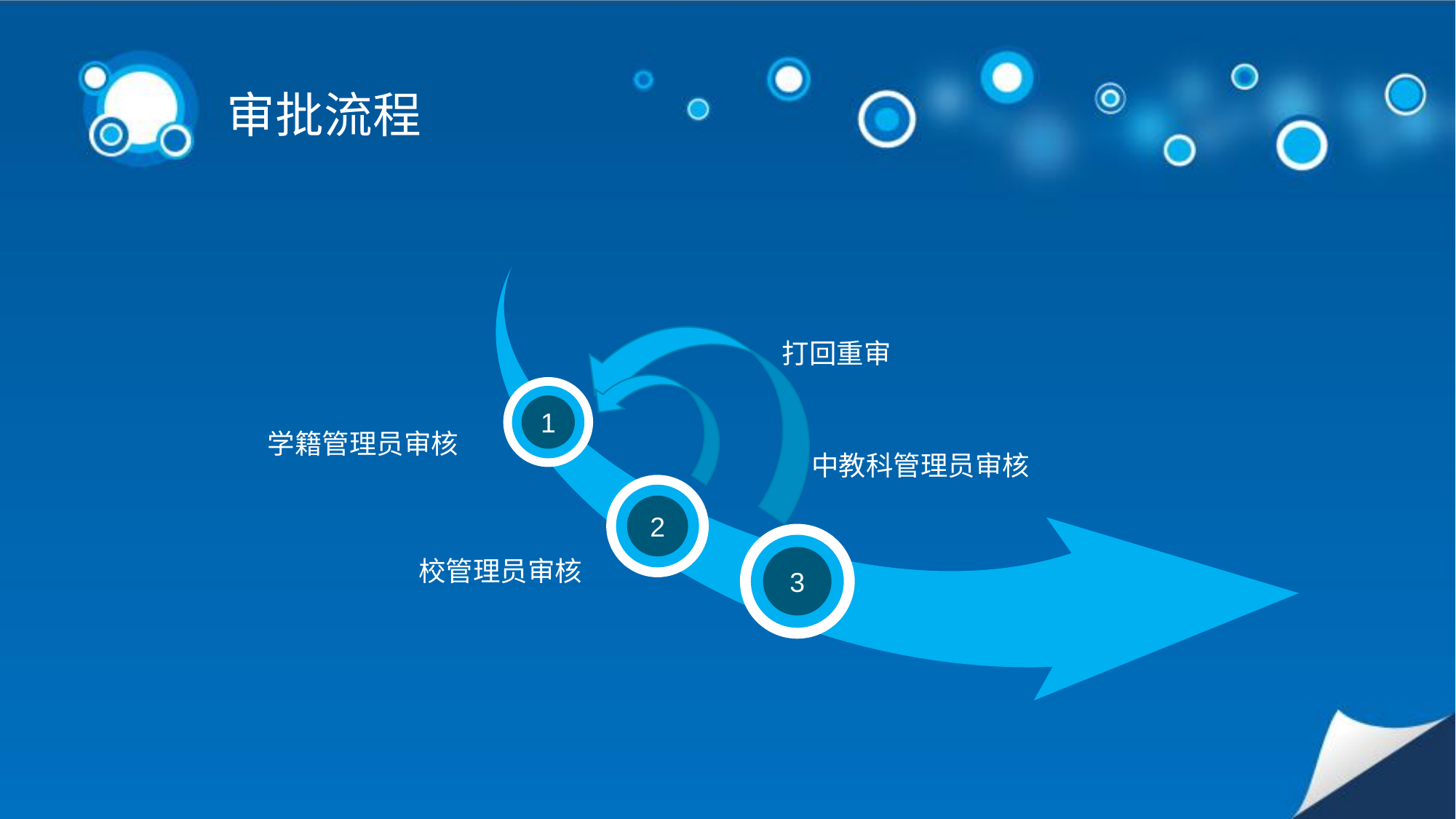

审批流程

打回重审

学籍管理员审核
1
中教科管理员审核

2
校管理员审核

3